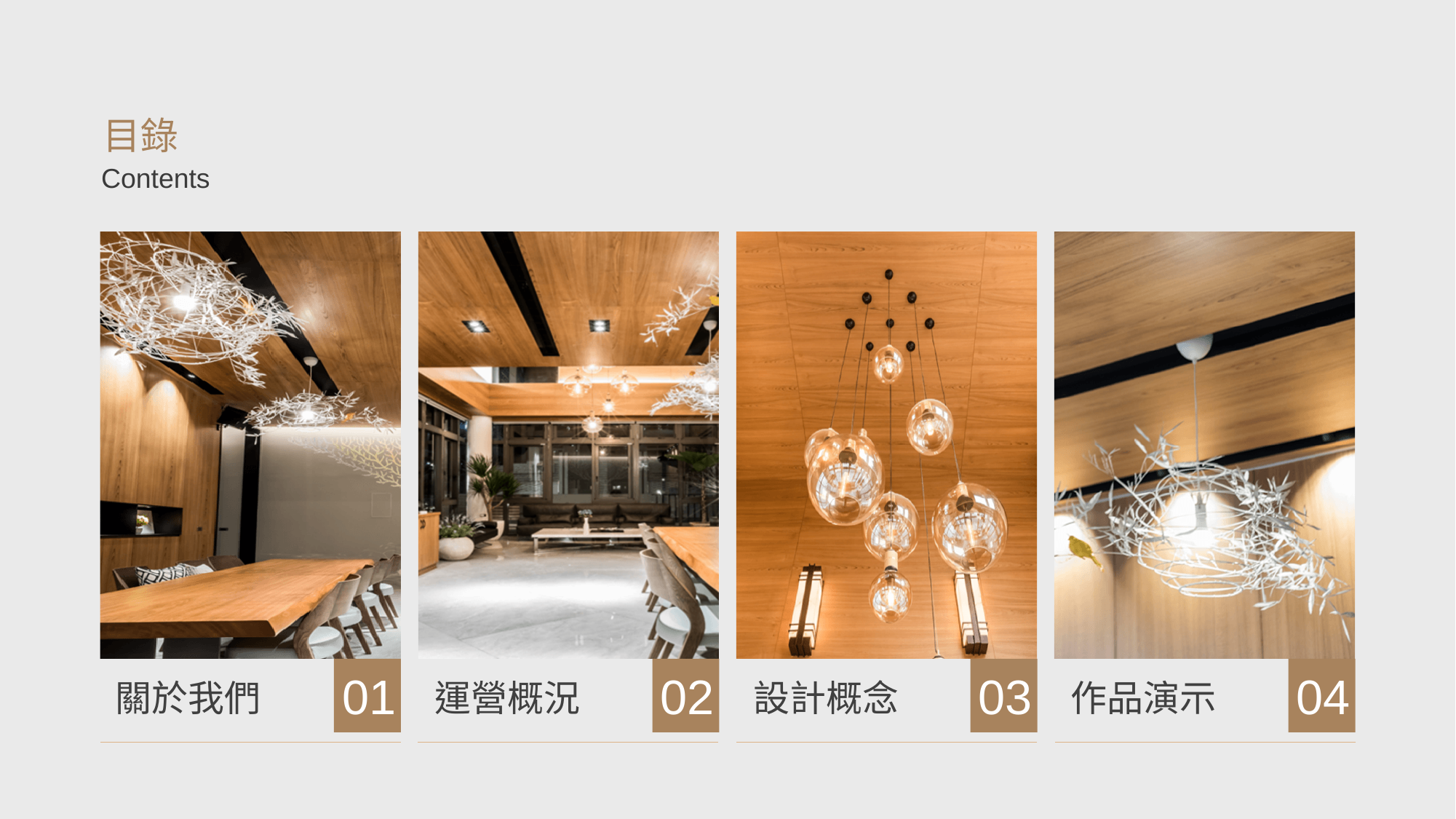

目錄
Contents

01
02
03
04
關於我們
運營概況
設計概念
作品演示